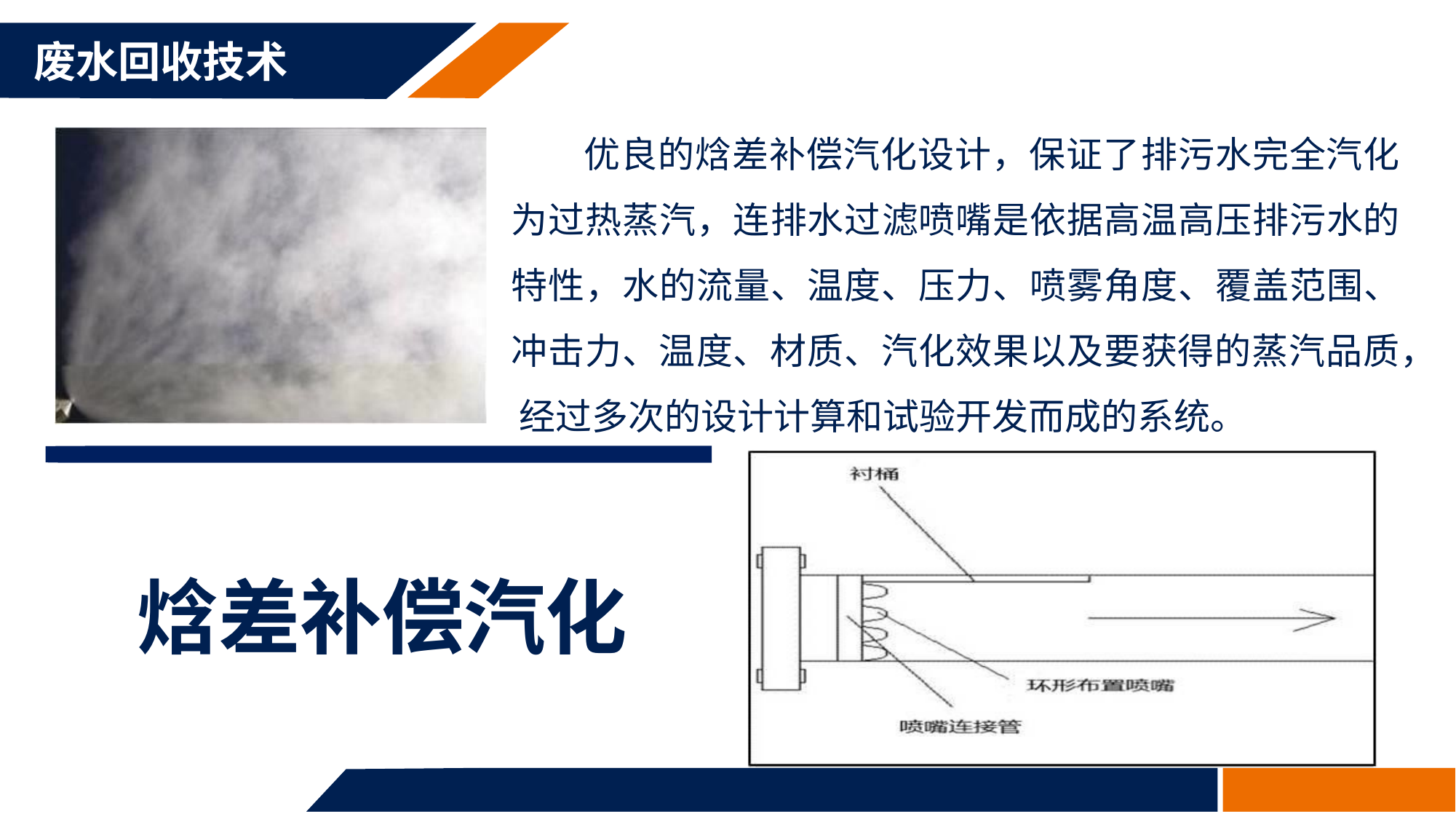

废水回收技术
优良的焓差补偿汽化设计，保证了排污水完全汽化 为过热蒸汽，连排水过滤喷嘴是依据高温高压排污水的 特性，水的流量、温度、压力、喷雾角度、覆盖范围、 冲击力、温度、材质、汽化效果以及要获得的蒸汽品质， 经过多次的设计计算和试验开发而成的系统。

焓差补偿汽化